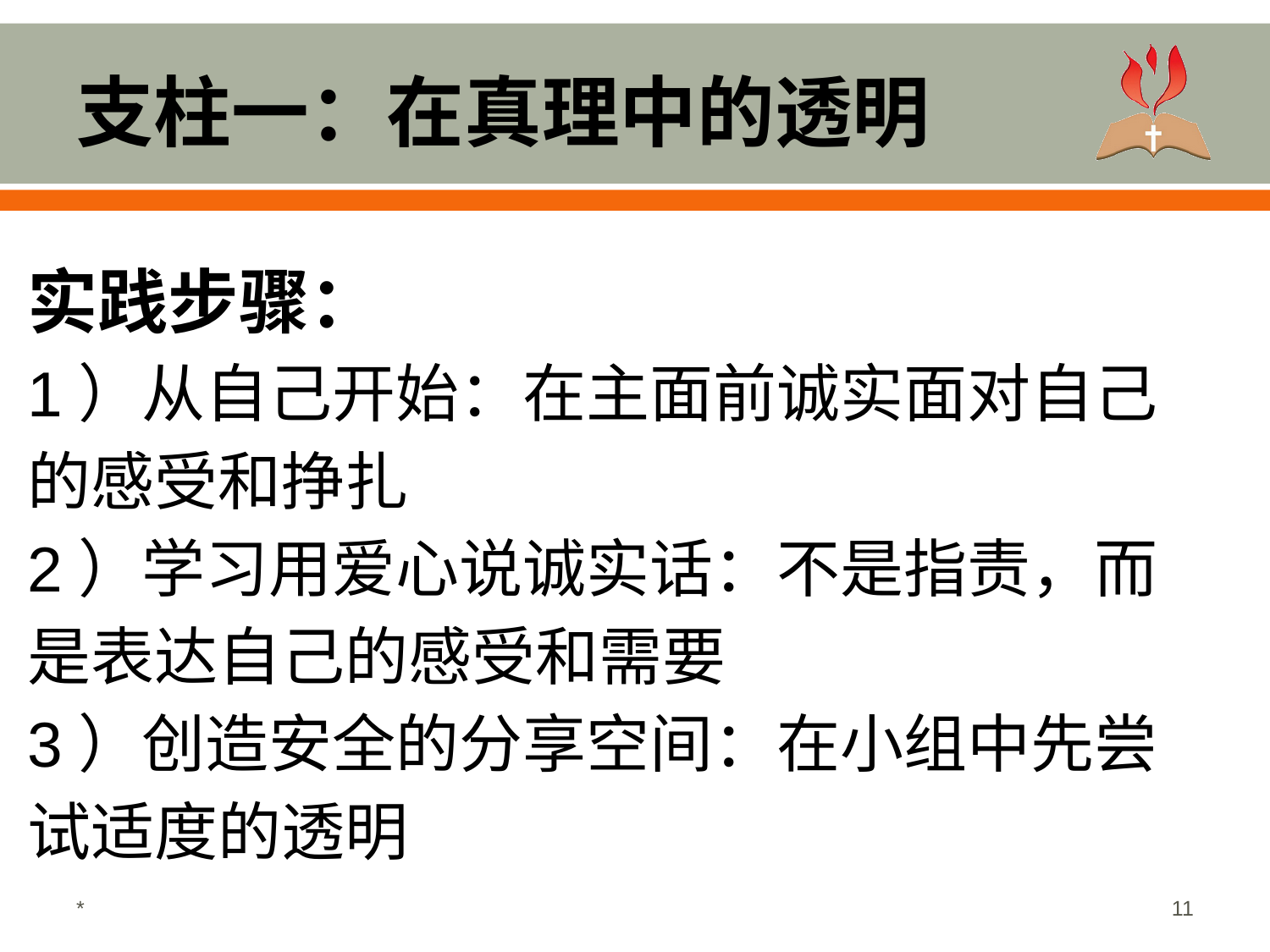

# 支柱一：在真理中的透明
实践步骤：
1）从自己开始：在主面前诚实面对自己的感受和挣扎
2）学习用爱心说诚实话：不是指责，而是表达自己的感受和需要
3）创造安全的分享空间：在小组中先尝试适度的透明

*
11